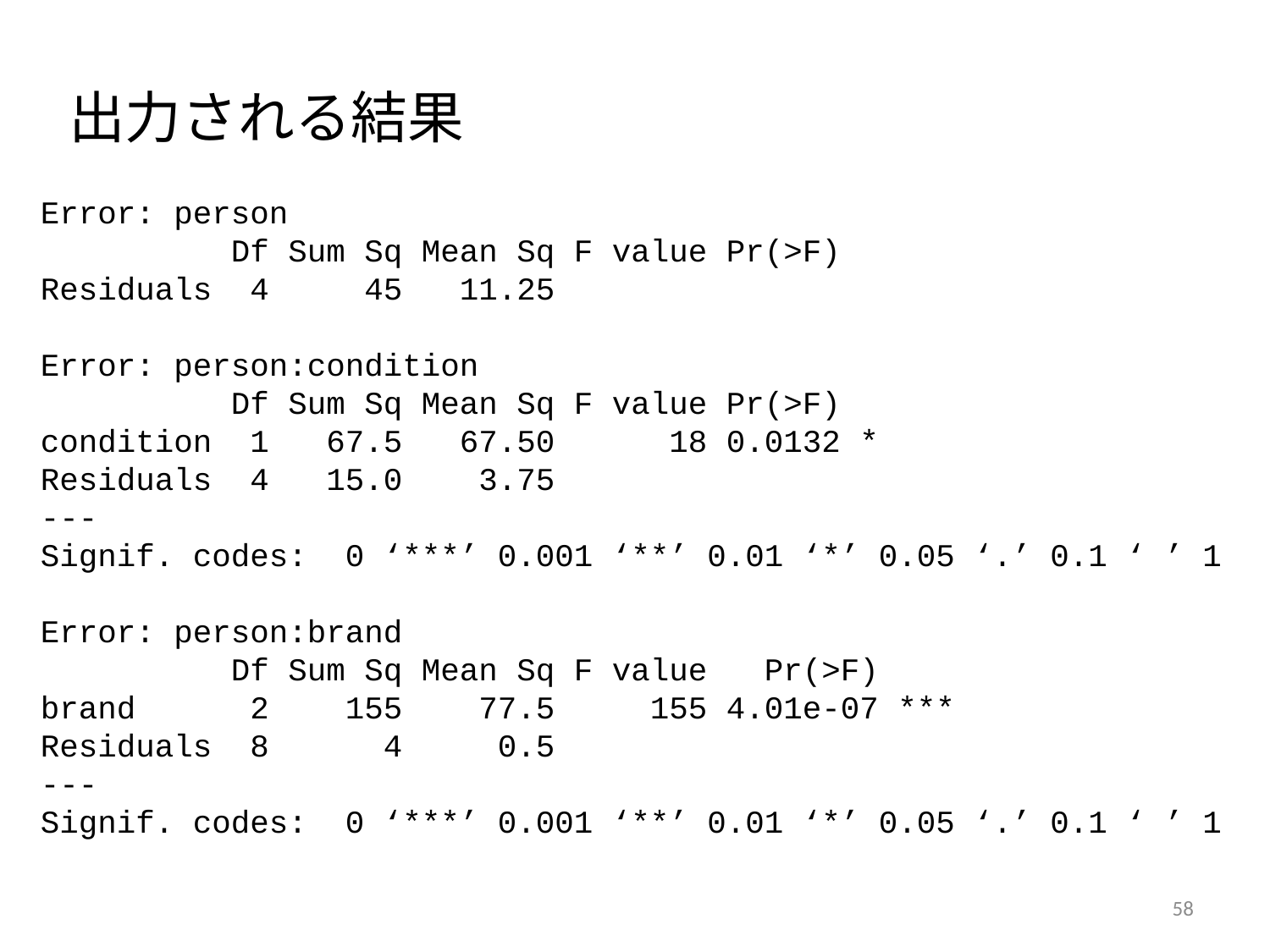

出力される結果
Error: person
          Df Sum Sq Mean Sq F value Pr(>F)
Residuals  4     45   11.25

Error: person:condition
          Df Sum Sq Mean Sq F value Pr(>F)
condition  1   67.5   67.50      18 0.0132 *
Residuals  4   15.0    3.75
---
Signif. codes:  0 ‘***’ 0.001 ‘**’ 0.01 ‘*’ 0.05 ‘.’ 0.1 ‘ ’ 1

Error: person:brand
          Df Sum Sq Mean Sq F value   Pr(>F)
brand      2    155    77.5     155 4.01e-07 ***
Residuals  8      4     0.5
---
Signif. codes:  0 ‘***’ 0.001 ‘**’ 0.01 ‘*’ 0.05 ‘.’ 0.1 ‘ ’ 1
58